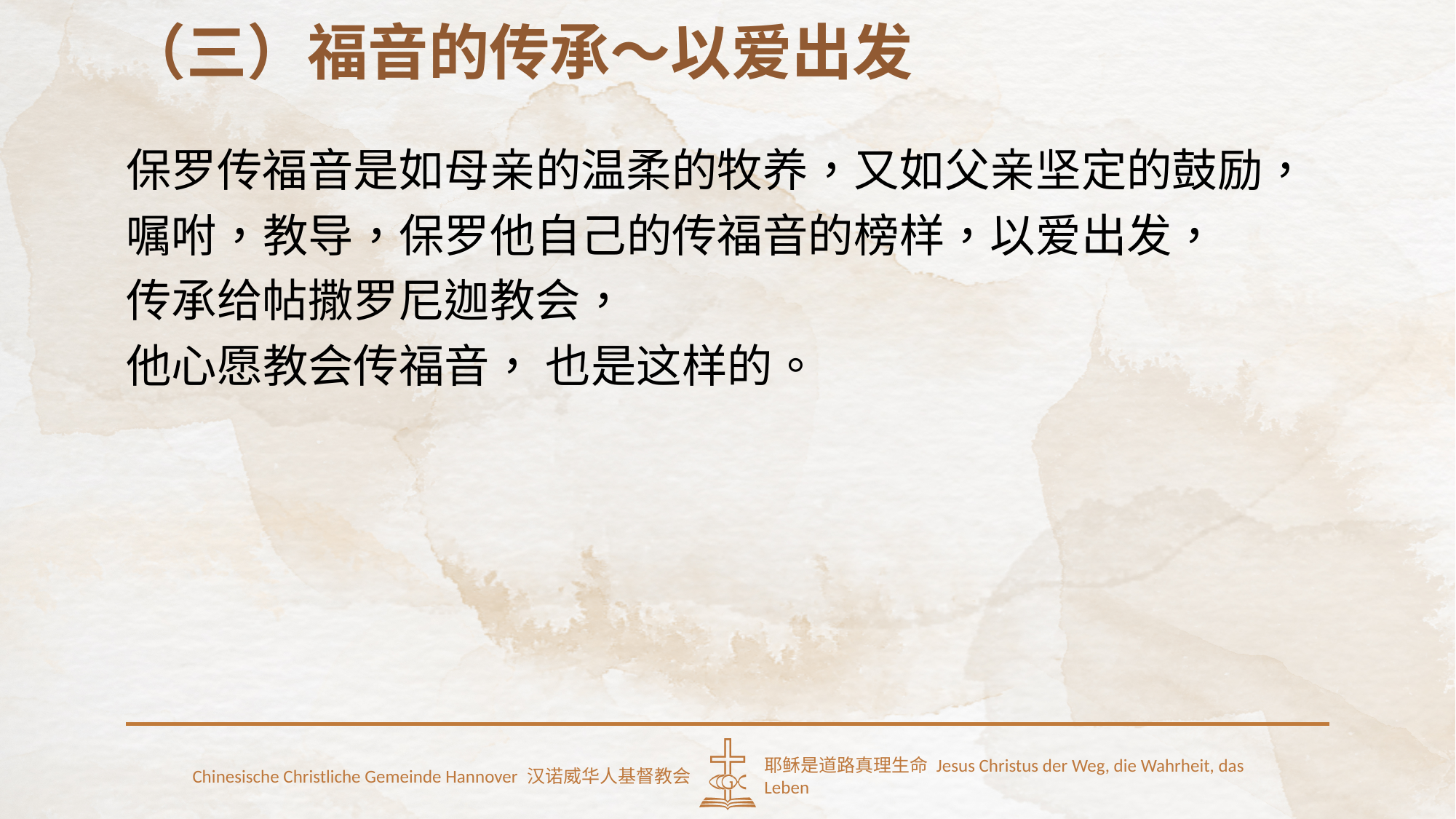

（三）福音的传承～以爱出发
保罗传福音是如母亲的温柔的牧养，又如父亲坚定的鼓励，嘱咐，教导，保罗他自己的传福音的榜样，以爱出发，
传承给帖撒罗尼迦教会，
他心愿教会传福音， 也是这样的。